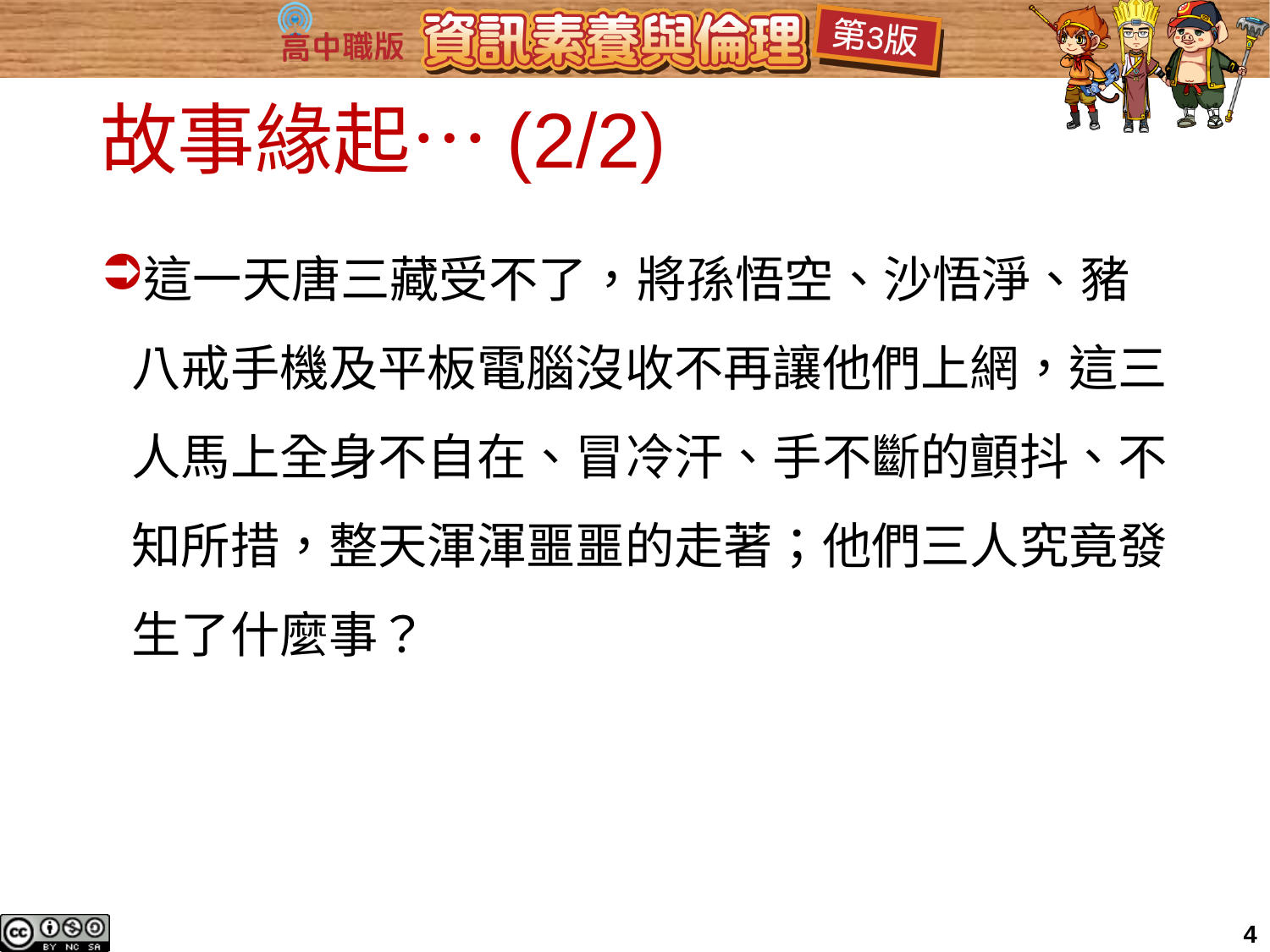

# 故事緣起…(2/2)
這一天唐三藏受不了，將孫悟空、沙悟淨、豬八戒手機及平板電腦沒收不再讓他們上網，這三人馬上全身不自在、冒冷汗、手不斷的顫抖、不知所措，整天渾渾噩噩的走著；他們三人究竟發生了什麼事？
4